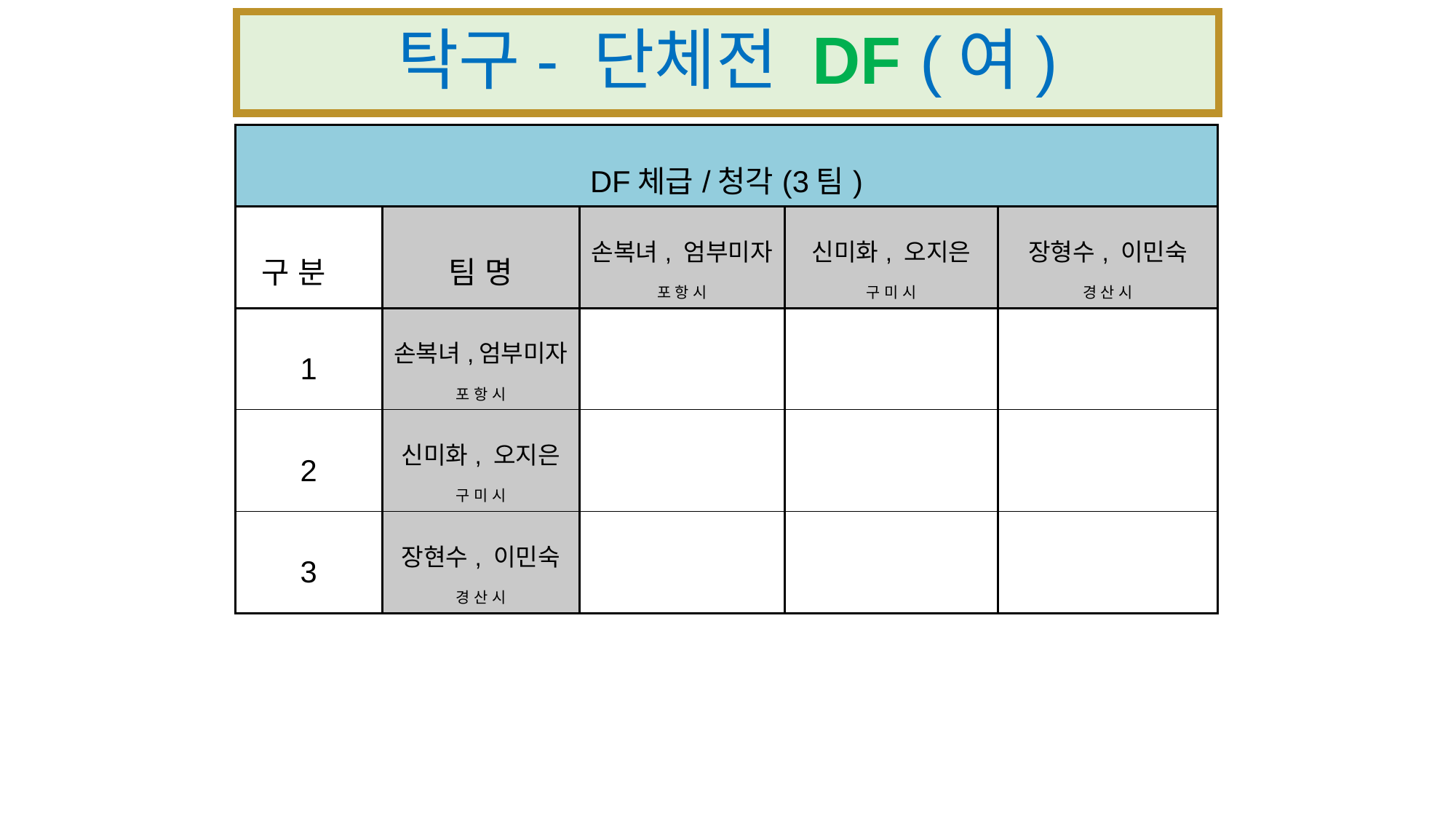

# 탁구- 단체전 DF (여)

| DF체급/청각(3팀) |  |  |  |  |
| --- | --- | --- | --- | --- |
| 구 분 | 팀 명 | 손복녀, 엄부미자 포 항 시 | 신미화, 오지은 구 미 시 | 장형수, 이민숙 경 산 시 |
| 1 | 손복녀,엄부미자 포 항 시 |  |  |  |
| 2 | 신미화, 오지은 구 미 시 |  |  |  |
| 3 | 장현수, 이민숙 경 산 시 |  |  |  |